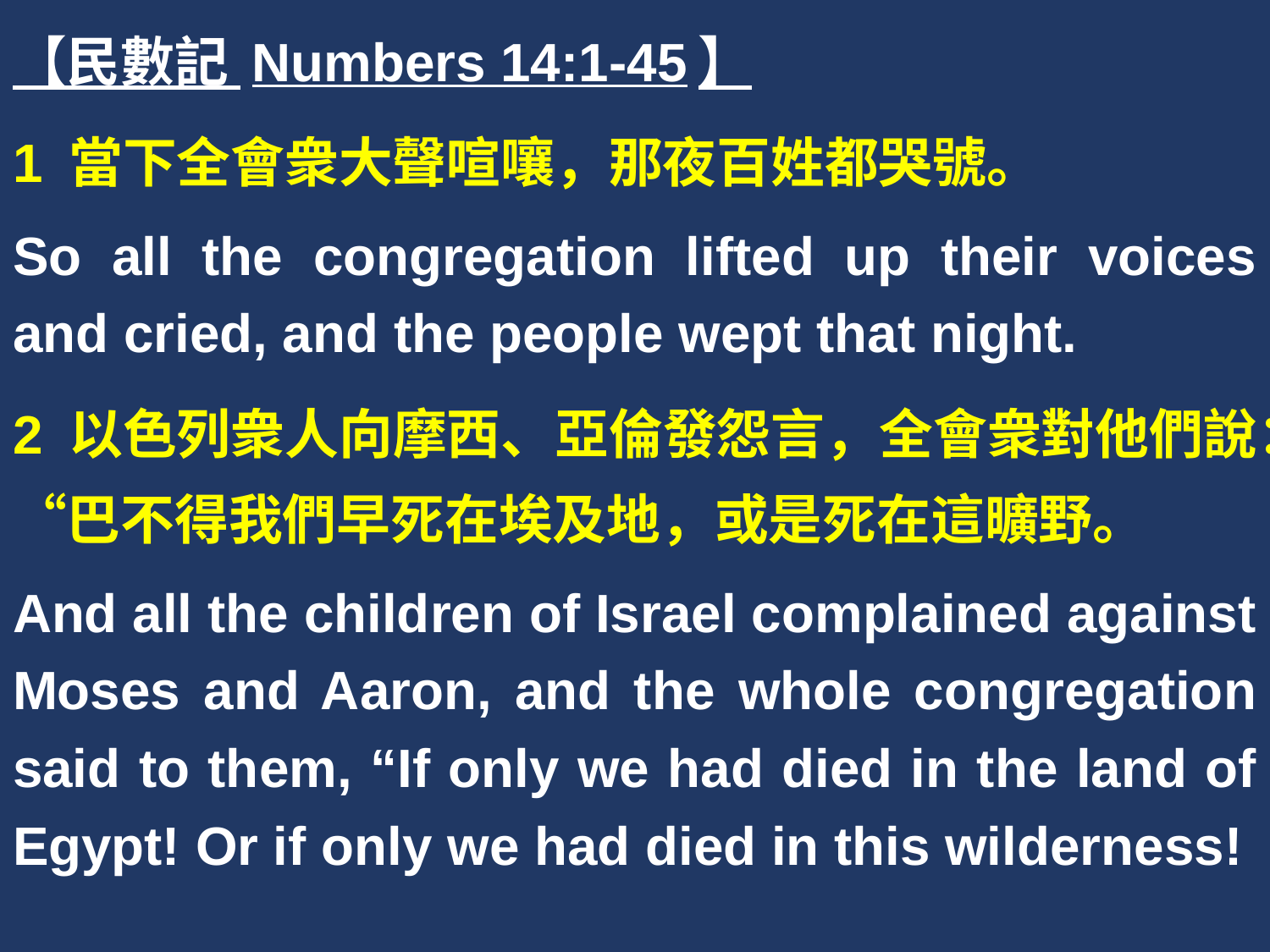

【民數記 Numbers 14:1-45】
1 當下全會衆大聲喧嚷，那夜百姓都哭號。
So all the congregation lifted up their voices and cried, and the people wept that night.
2 以色列衆人向摩西、亞倫發怨言，全會衆對他們說：“巴不得我們早死在埃及地，或是死在這曠野。
And all the children of Israel complained against Moses and Aaron, and the whole congregation said to them, “If only we had died in the land of Egypt! Or if only we had died in this wilderness!